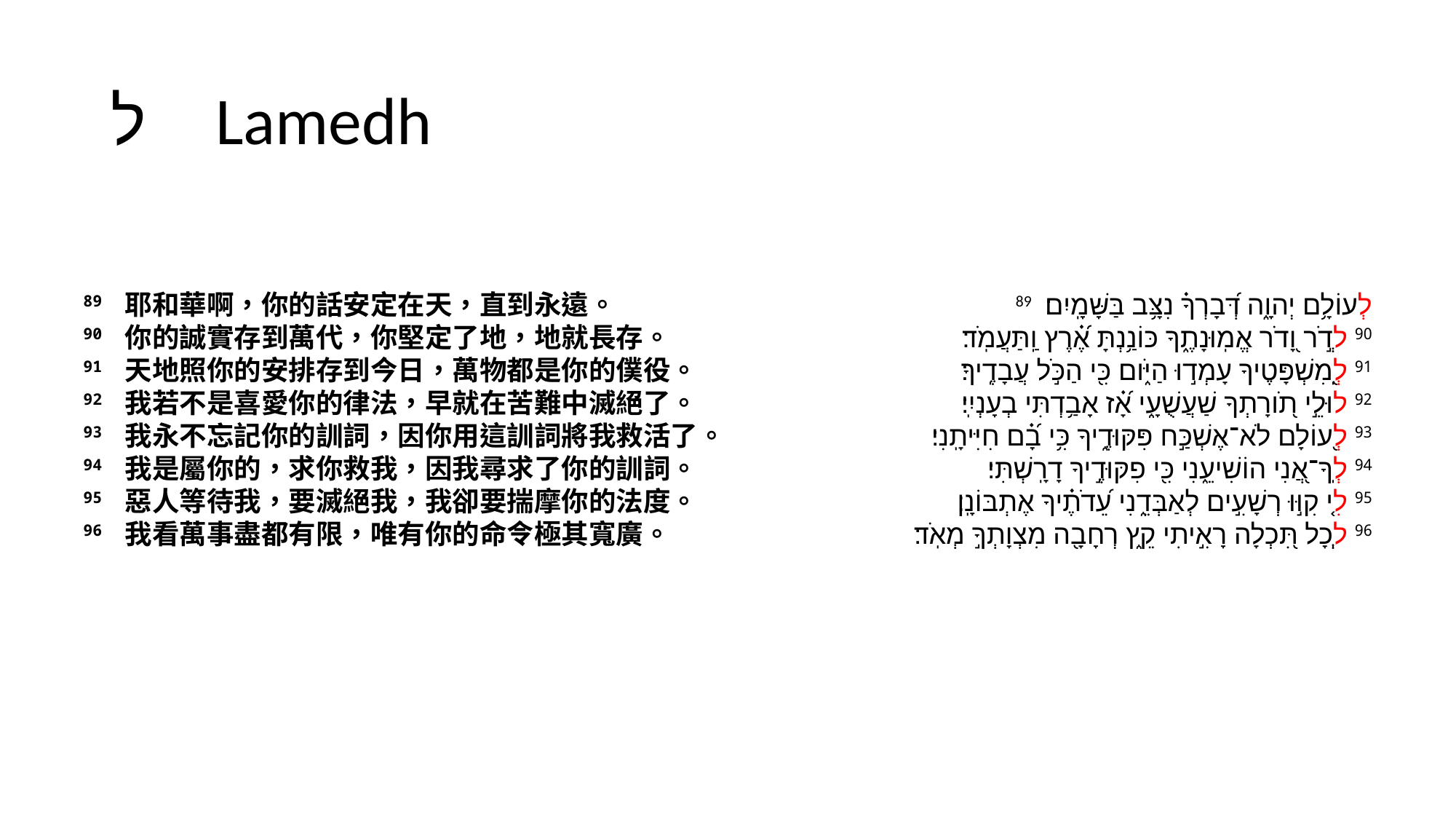

# ל    Lamedh
89 耶和華啊，你的話安定在天，直到永遠。
90 你的誠實存到萬代，你堅定了地，地就長存。
91 天地照你的安排存到今日，萬物都是你的僕役。
92 我若不是喜愛你的律法，早就在苦難中滅絕了。
93 我永不忘記你的訓詞，因你用這訓詞將我救活了。
94 我是屬你的，求你救我，因我尋求了你的訓詞。
95 惡人等待我，要滅絕我，我卻要揣摩你的法度。
96 我看萬事盡都有限，唯有你的命令極其寬廣。
89 לְעוֹלָ֥ם יְהוָ֑ה דְּ֝בָרְךָ֗ נִצָּ֥ב בַּשָּׁמָֽיִם׃
90 לְדֹ֣ר וָ֭דֹר אֱמֽוּנָתֶ֑ךָ כּוֹנַ֥נְתָּ אֶ֝֗רֶץ וַֽתַּעֲמֹֽד׃
91 לְֽ֭מִשְׁפָּטֶיךָ עָמְד֣וּ הַיֹּ֑ום כִּ֖י הַכֹּ֣ל עֲבָדֶֽיךָ׃
92 לוּלֵ֣י תֹ֭ורָתְךָ שַׁעֲשֻׁעָ֑י אָ֝֗ז אָבַ֥דְתִּי בְעָנְיִֽי׃
93 לְ֭עוֹלָם לֹא־אֶשְׁכַּ֣ח פִּקּוּדֶ֑יךָ כִּ֥י בָ֝֗ם חִיִּיתָֽנִי׃
94 לְֽךָ־אֲ֭נִי הוֹשִׁיעֵ֑נִי כִּ֖י פִקּוּדֶ֣יךָ דָרָֽשְׁתִּי׃
95 לִ֤י קִוּ֣וּ רְשָׁעִ֣ים לְאַבְּדֵ֑נִי עֵ֝דֹתֶ֗יךָ אֶתְבּוֹנָֽן׃
96 לְֽכָל תִּ֭כְלָה רָאִ֣יתִי קֵ֑ץ רְחָבָ֖ה מִצְוָתְךָ֣ מְאֹֽד׃